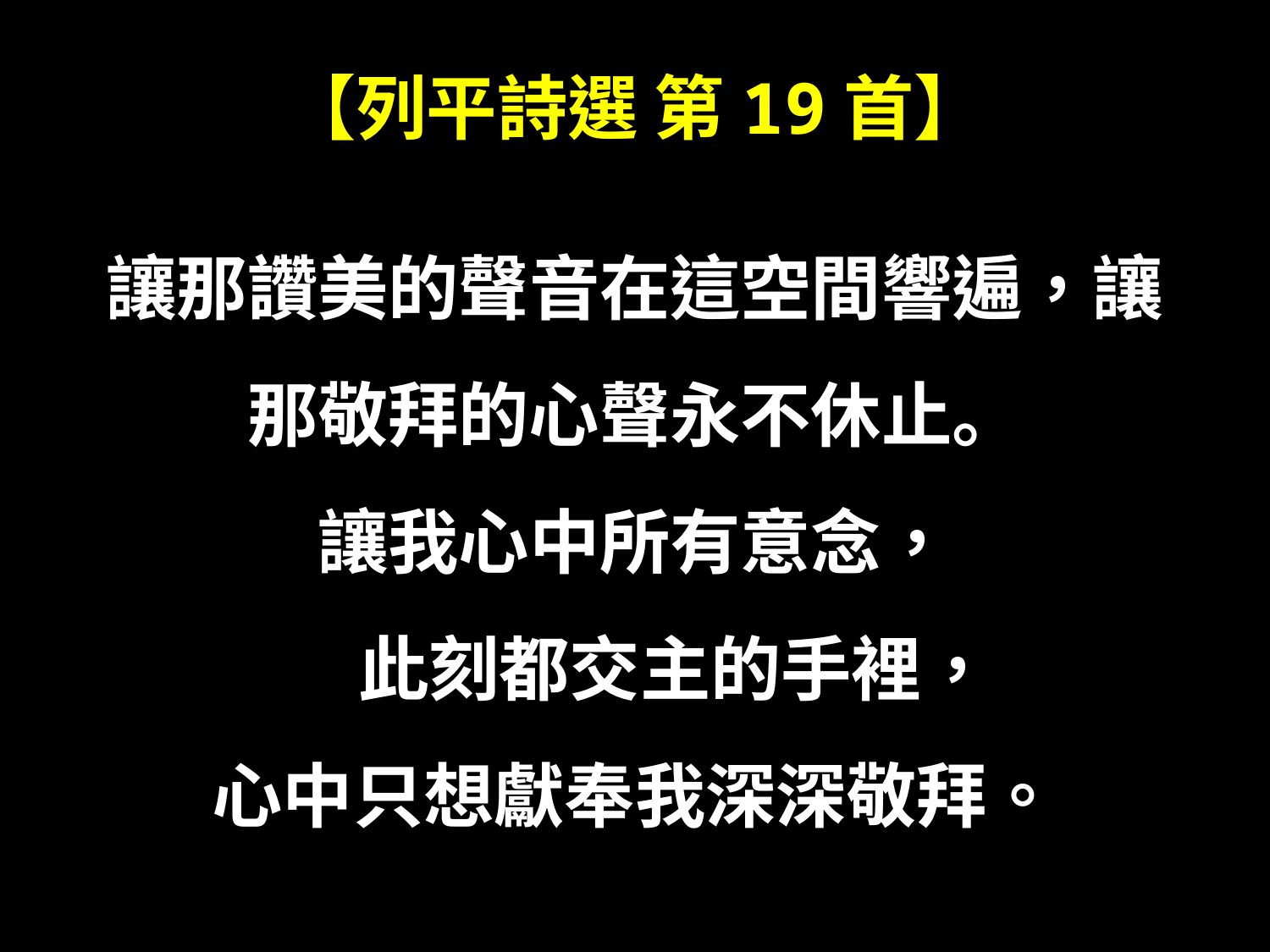

# 【列平詩選 第19首】
讓那讚美的聲音在這空間響遍， 讓那敬拜的心聲永不休止。
讓我心中所有意念，
    此刻都交主的手裡，
心中只想獻奉我深深敬拜。